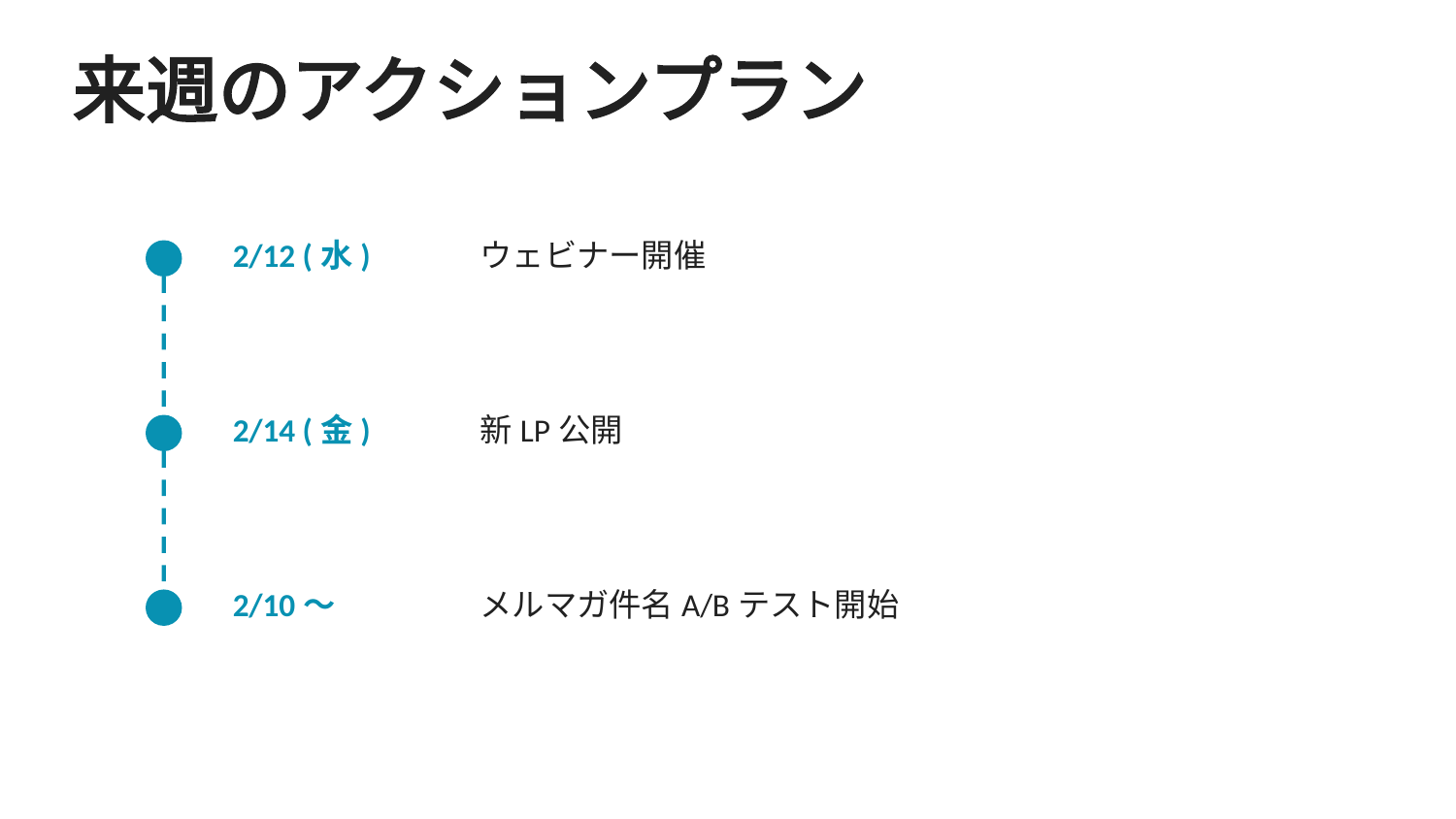

来週のアクションプラン
2/12 (水)
ウェビナー開催

2/14 (金)
新LP公開

2/10〜
メルマガ件名A/Bテスト開始